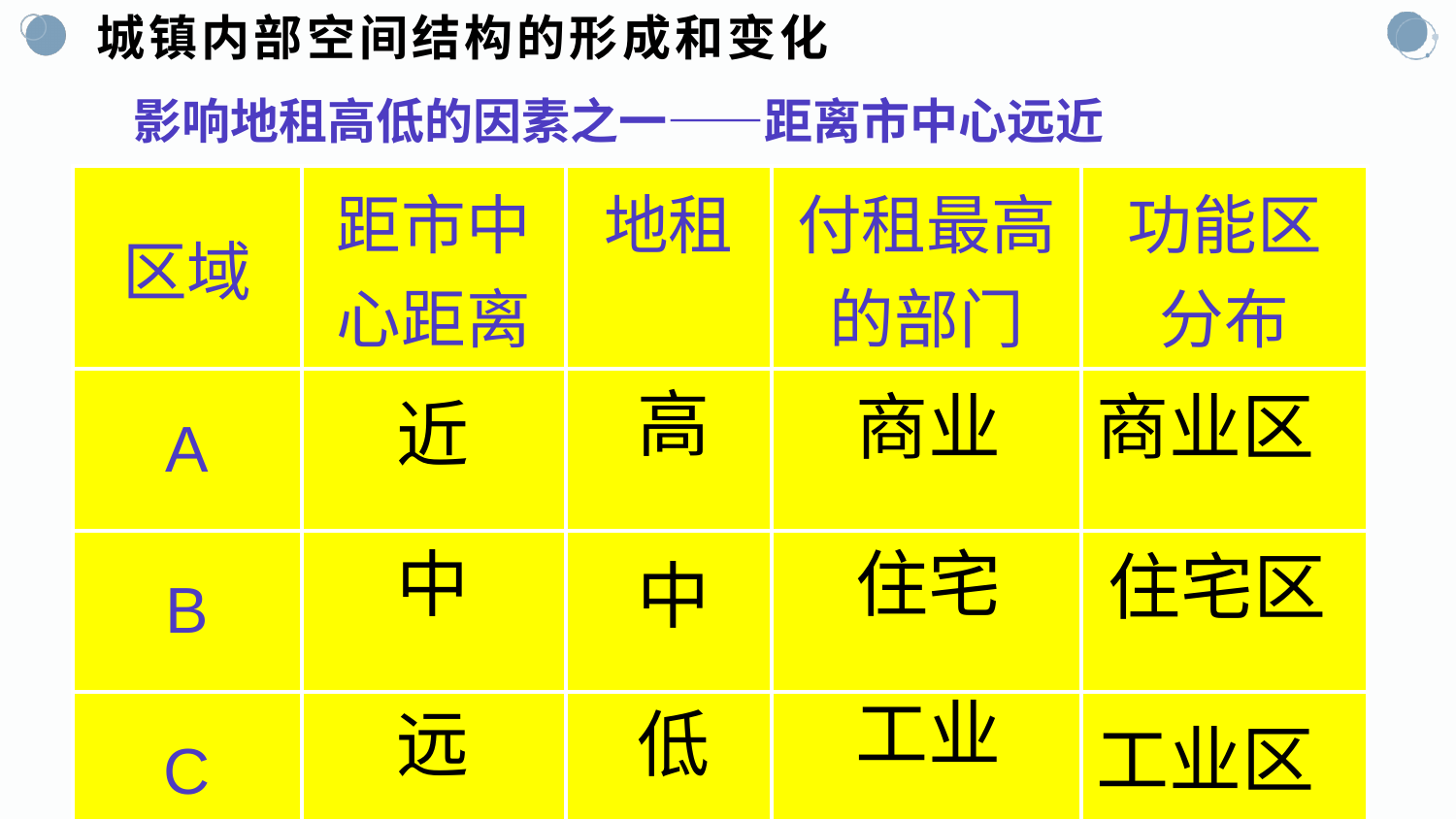

# 城镇内部空间结构的形成和变化
影响地租高低的因素之一——距离市中心远近
| 区域 | 距市中心距离 | 地租 | 付租最高的部门 | 功能区分布 |
| --- | --- | --- | --- | --- |
| A |  |  |  |  |
| B |  |  |  |  |
| C |  |  |  |  |
高
商业
商业区
近
中
住宅
住宅区
中
工业
远
低
工业区